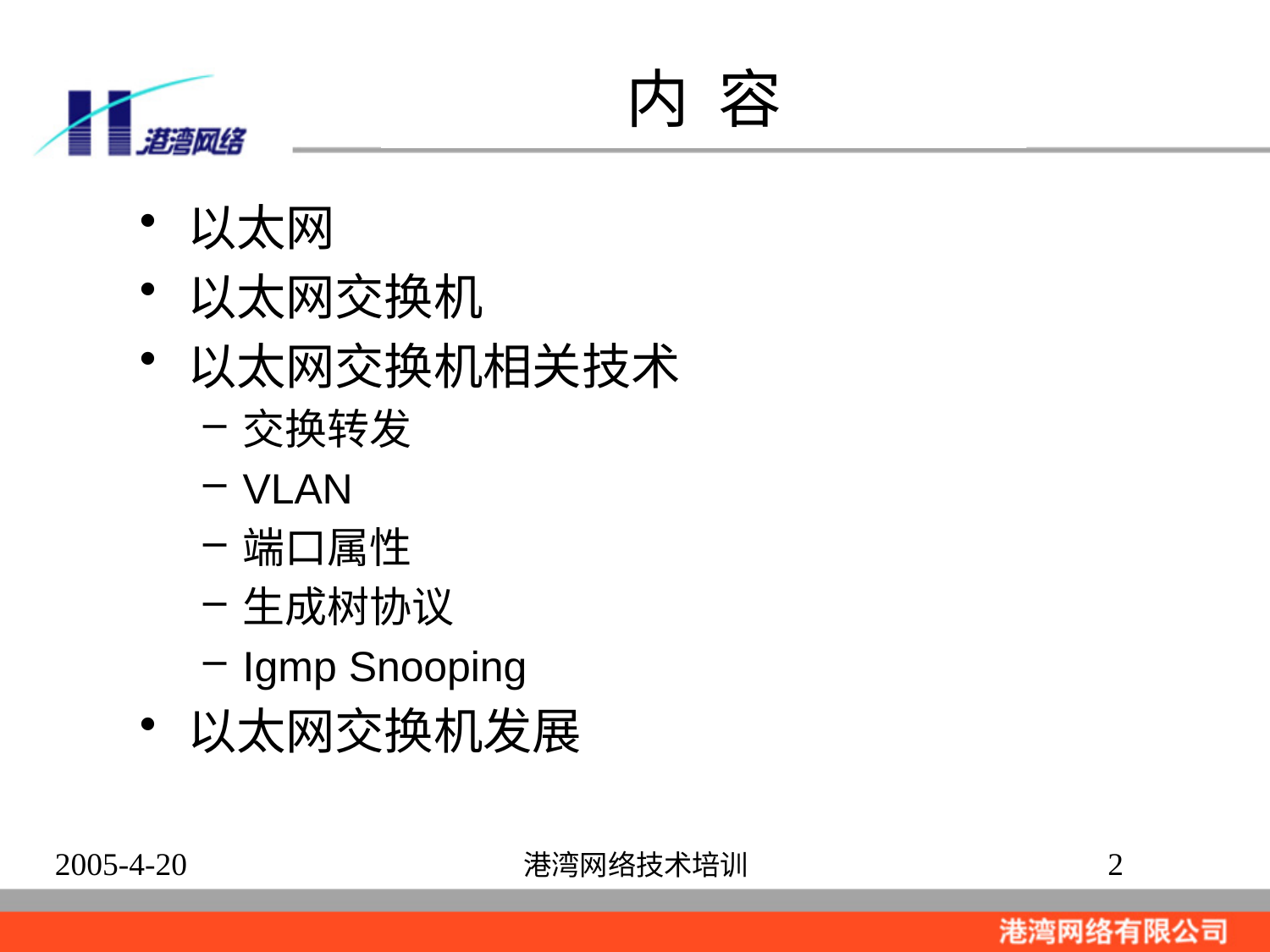

# 内  容
以太网
以太网交换机
以太网交换机相关技术
交换转发
VLAN
端口属性
生成树协议
Igmp Snooping
以太网交换机发展